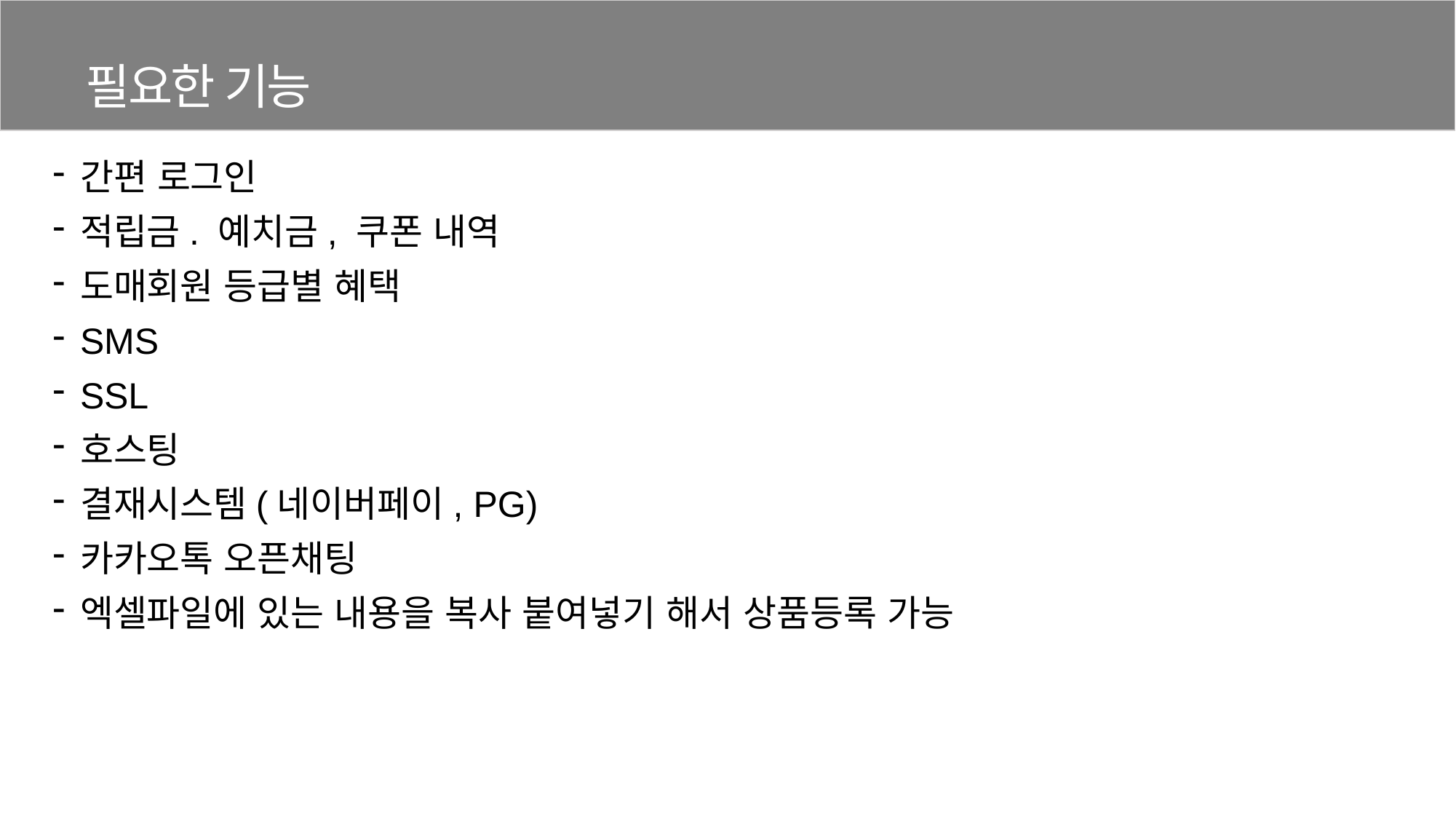

필요한 기능
간편 로그인
적립금. 예치금, 쿠폰 내역
도매회원 등급별 혜택
SMS
SSL
호스팅
결재시스템(네이버페이, PG)
카카오톡 오픈채팅
엑셀파일에 있는 내용을 복사 붙여넣기 해서 상품등록 가능